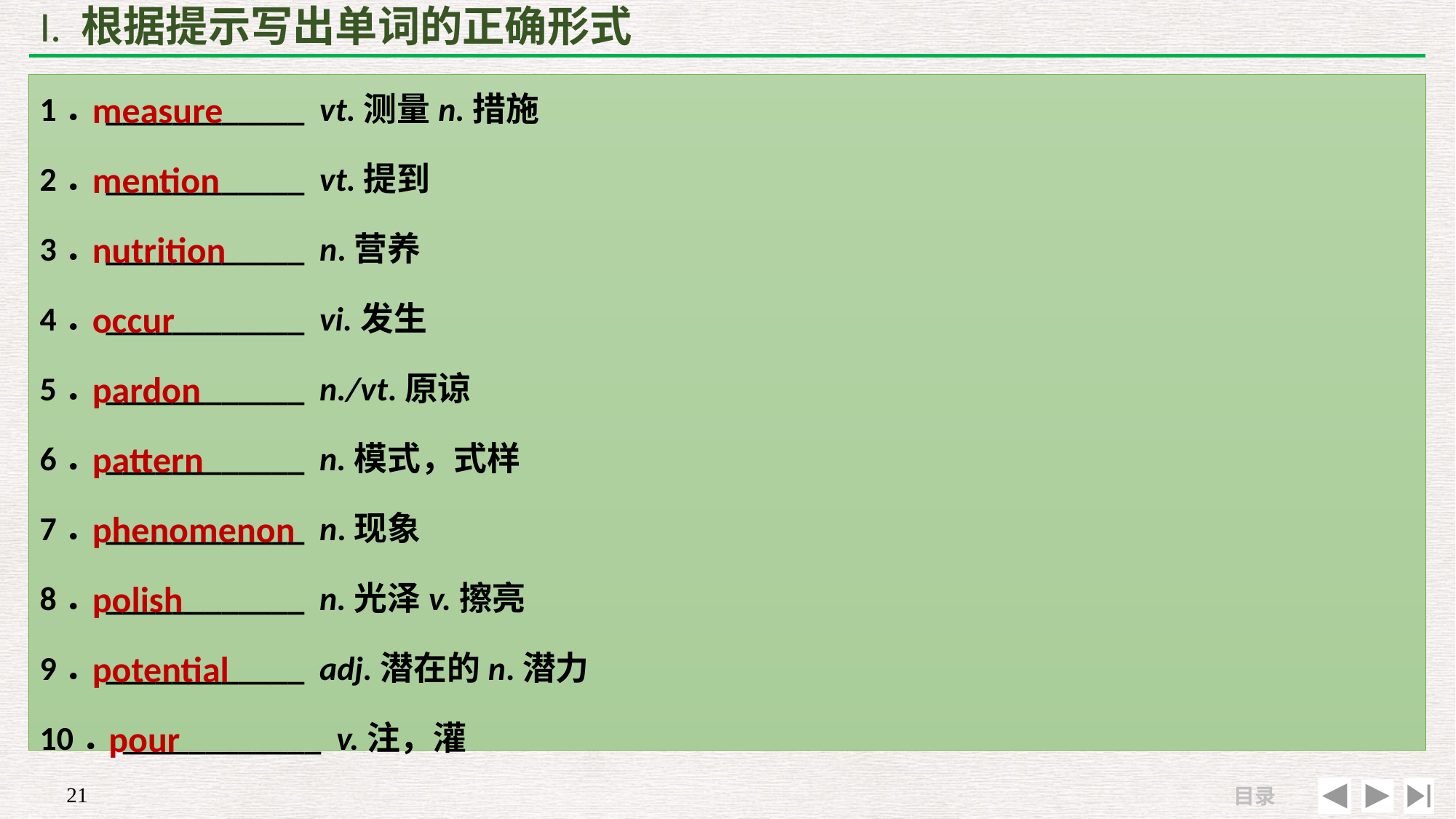

# I. 根据提示写出单词的正确形式
measure
mention
nutrition
occur
pardon
pattern
phenomenon
polish
potential
  pour
1．____________  vt.测量n.措施
2．____________  vt.提到
3．____________  n.营养
4．____________  vi.发生
5．____________  n./vt.原谅
6．____________  n.模式，式样
7．____________  n.现象
8．____________  n.光泽v.擦亮
9．____________  adj.潜在的n.潜力
10．____________  v.注，灌